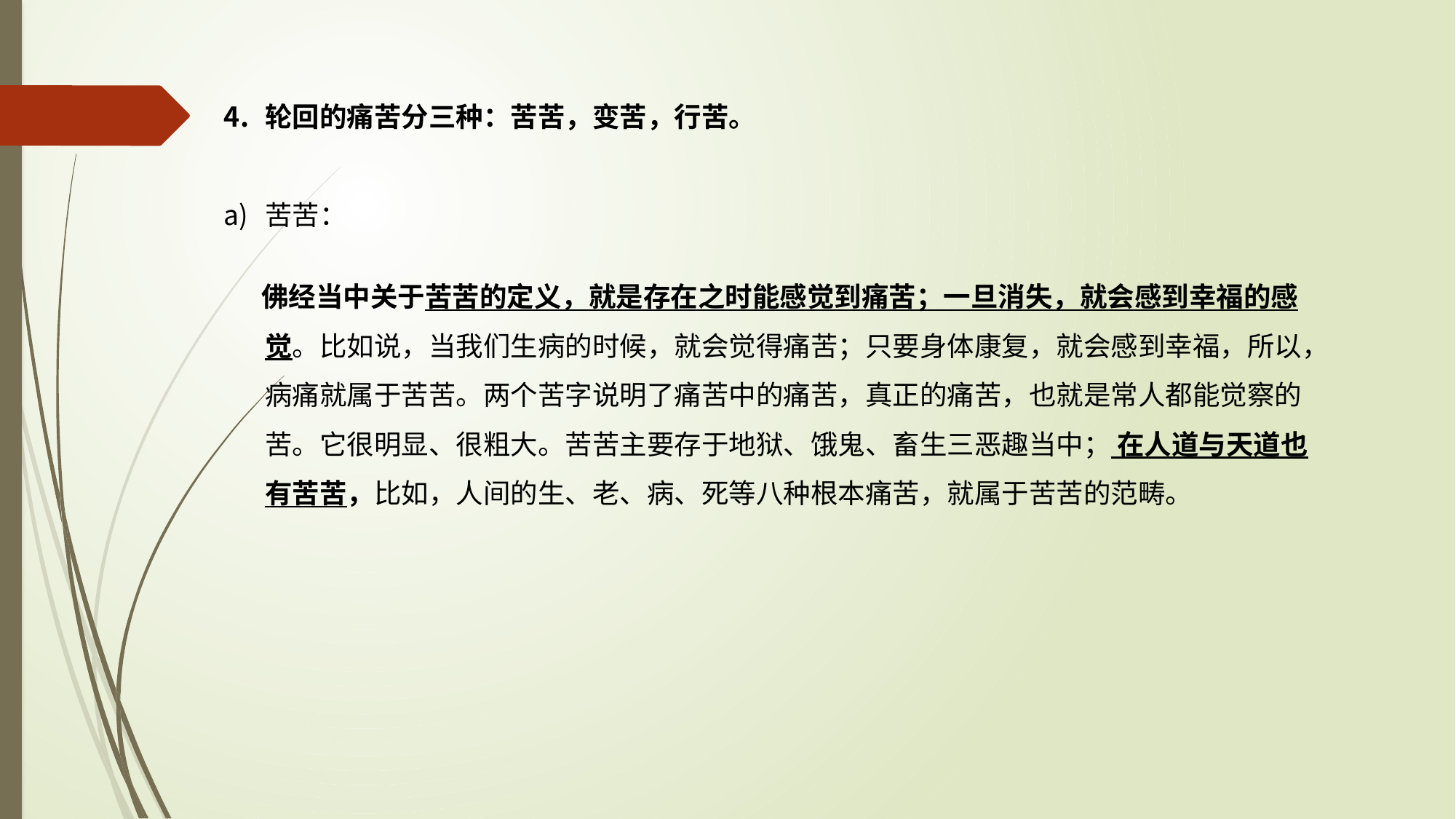

轮回的痛苦分三种：苦苦，变苦，行苦。

苦苦：

     佛经当中关于苦苦的定义，就是存在之时能感觉到痛苦；一旦消失，就会感到幸福的感觉。比如说，当我们生病的时候，就会觉得痛苦；只要身体康复，就会感到幸福，所以，病痛就属于苦苦。两个苦字说明了痛苦中的痛苦，真正的痛苦，也就是常人都能觉察的苦。它很明显、很粗大。苦苦主要存于地狱、饿鬼、畜生三恶趣当中； 在人道与天道也有苦苦，比如，人间的生、老、病、死等八种根本痛苦，就属于苦苦的范畴。